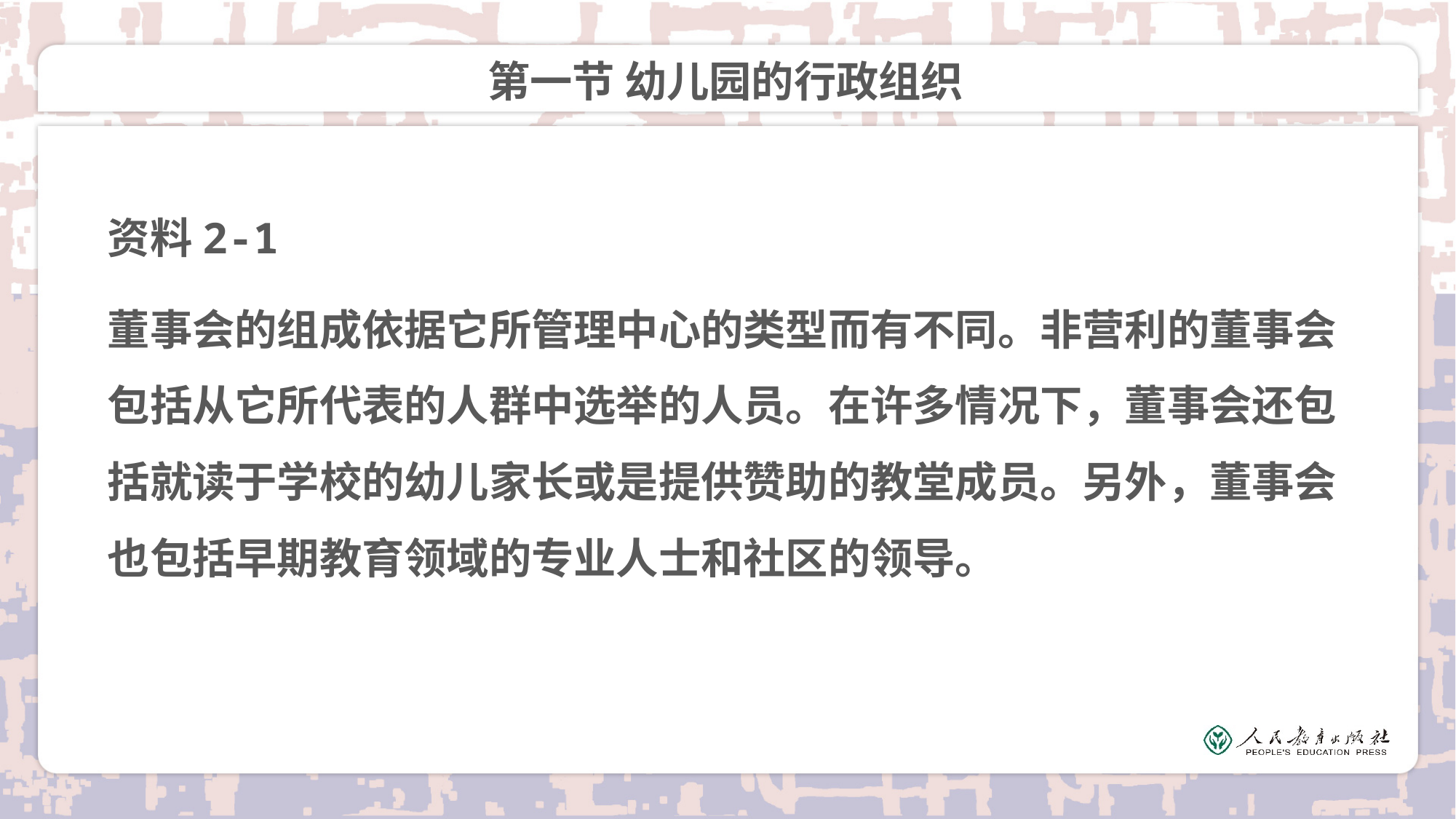

# 第一节 幼儿园的行政组织
资料2-1
董事会的组成依据它所管理中心的类型而有不同。非营利的董事会包括从它所代表的人群中选举的人员。在许多情况下，董事会还包括就读于学校的幼儿家长或是提供赞助的教堂成员。另外，董事会也包括早期教育领域的专业人士和社区的领导。